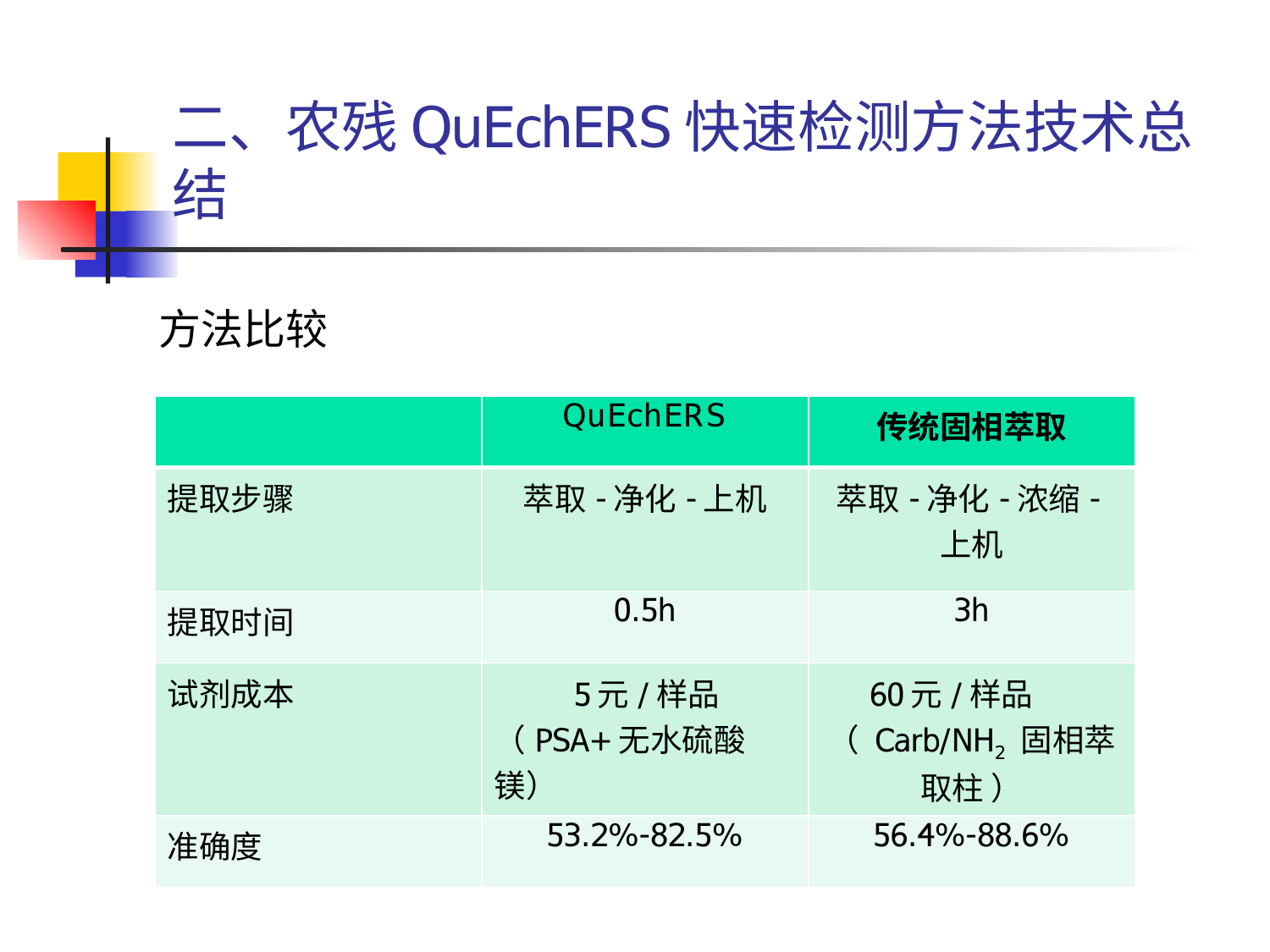

# 二、农残QuEchERS快速检测方法技术总结
方法比较
|  | QuEchERS | 传统固相萃取 |
| --- | --- | --- |
| 提取步骤 | 萃取-净化-上机 | 萃取-净化-浓缩-上机 |
| 提取时间 | 0.5h | 3h |
| 试剂成本 | 5元/样品 （PSA+无水硫酸镁） | 60元/样品 （ Carb/NH2 固相萃取柱 ） |
| 准确度 | 53.2%-82.5% | 56.4%-88.6% |